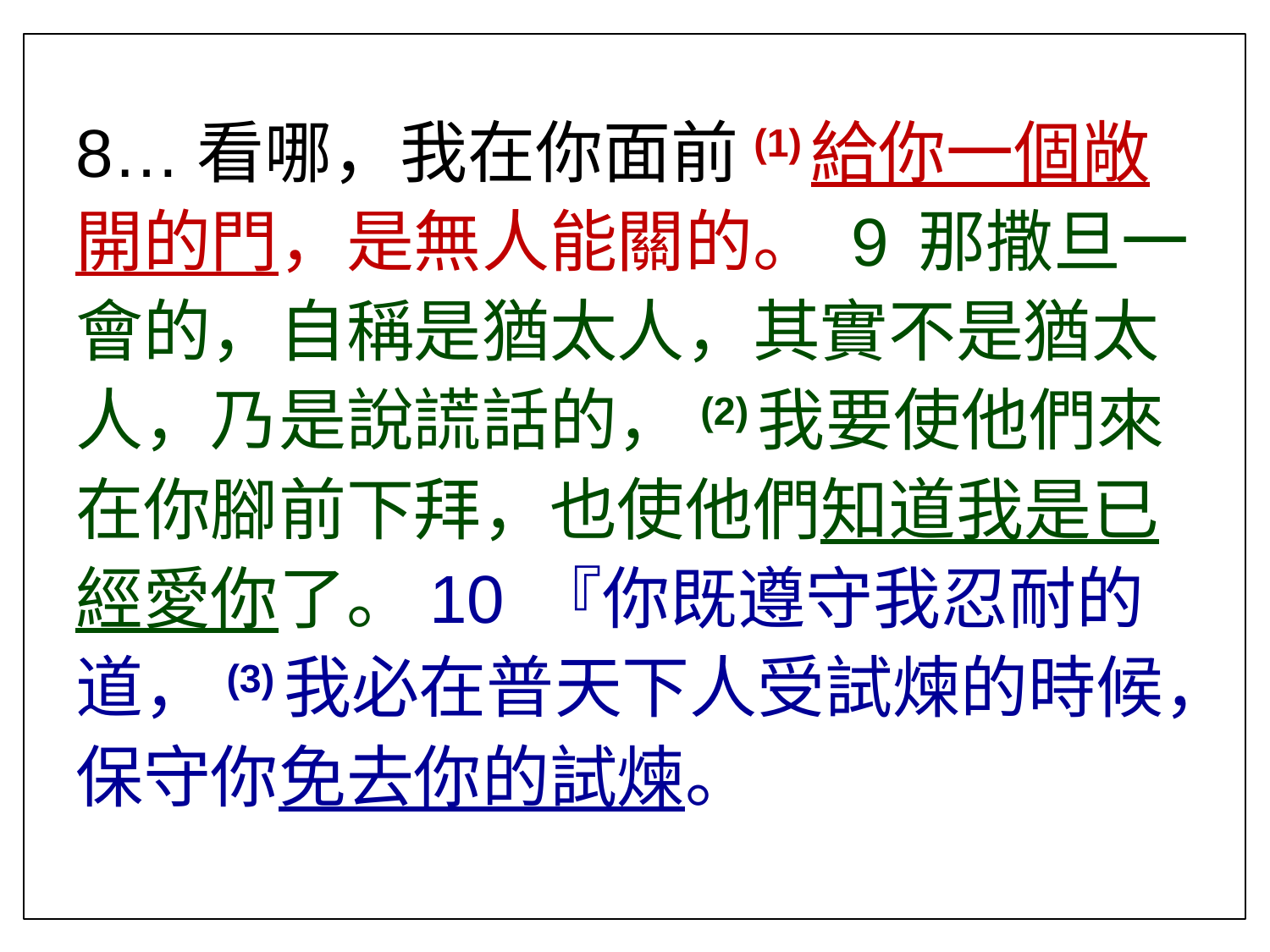

8…看哪，我在你面前(1)給你一個敞開的門，是無人能關的。 9 那撒旦一會的，自稱是猶太人，其實不是猶太人，乃是說謊話的，(2)我要使他們來在你腳前下拜，也使他們知道我是已經愛你了。10 『你既遵守我忍耐的道，(3)我必在普天下人受試煉的時候，保守你免去你的試煉。